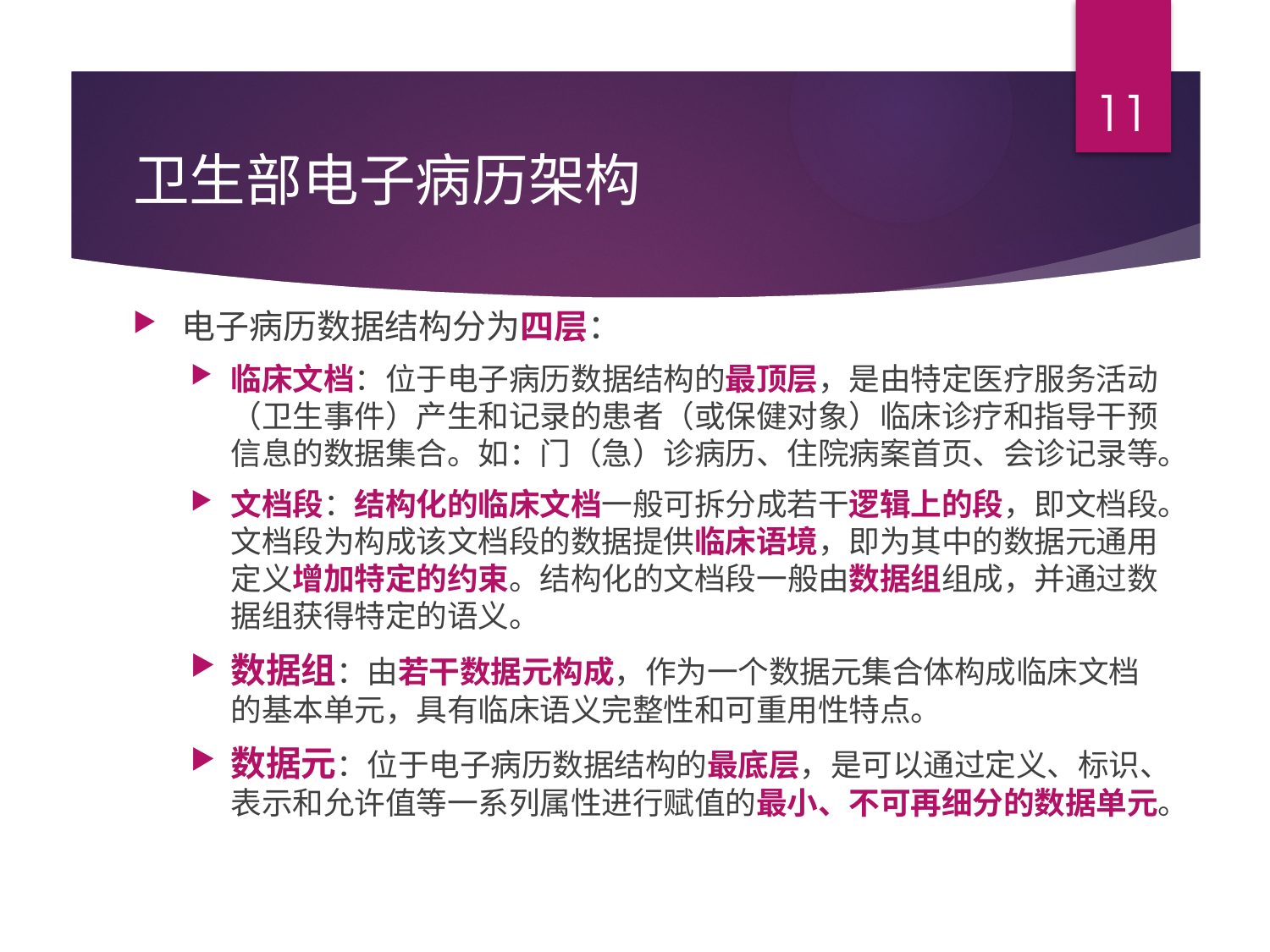

11
# 卫生部电子病历架构
电子病历数据结构分为四层：
临床文档：位于电子病历数据结构的最顶层，是由特定医疗服务活动（卫生事件）产生和记录的患者（或保健对象）临床诊疗和指导干预信息的数据集合。如：门（急）诊病历、住院病案首页、会诊记录等。
文档段：结构化的临床文档一般可拆分成若干逻辑上的段，即文档段。文档段为构成该文档段的数据提供临床语境，即为其中的数据元通用定义增加特定的约束。结构化的文档段一般由数据组组成，并通过数据组获得特定的语义。
数据组：由若干数据元构成，作为一个数据元集合体构成临床文档的基本单元，具有临床语义完整性和可重用性特点。
数据元：位于电子病历数据结构的最底层，是可以通过定义、标识、表示和允许值等一系列属性进行赋值的最小、不可再细分的数据单元。